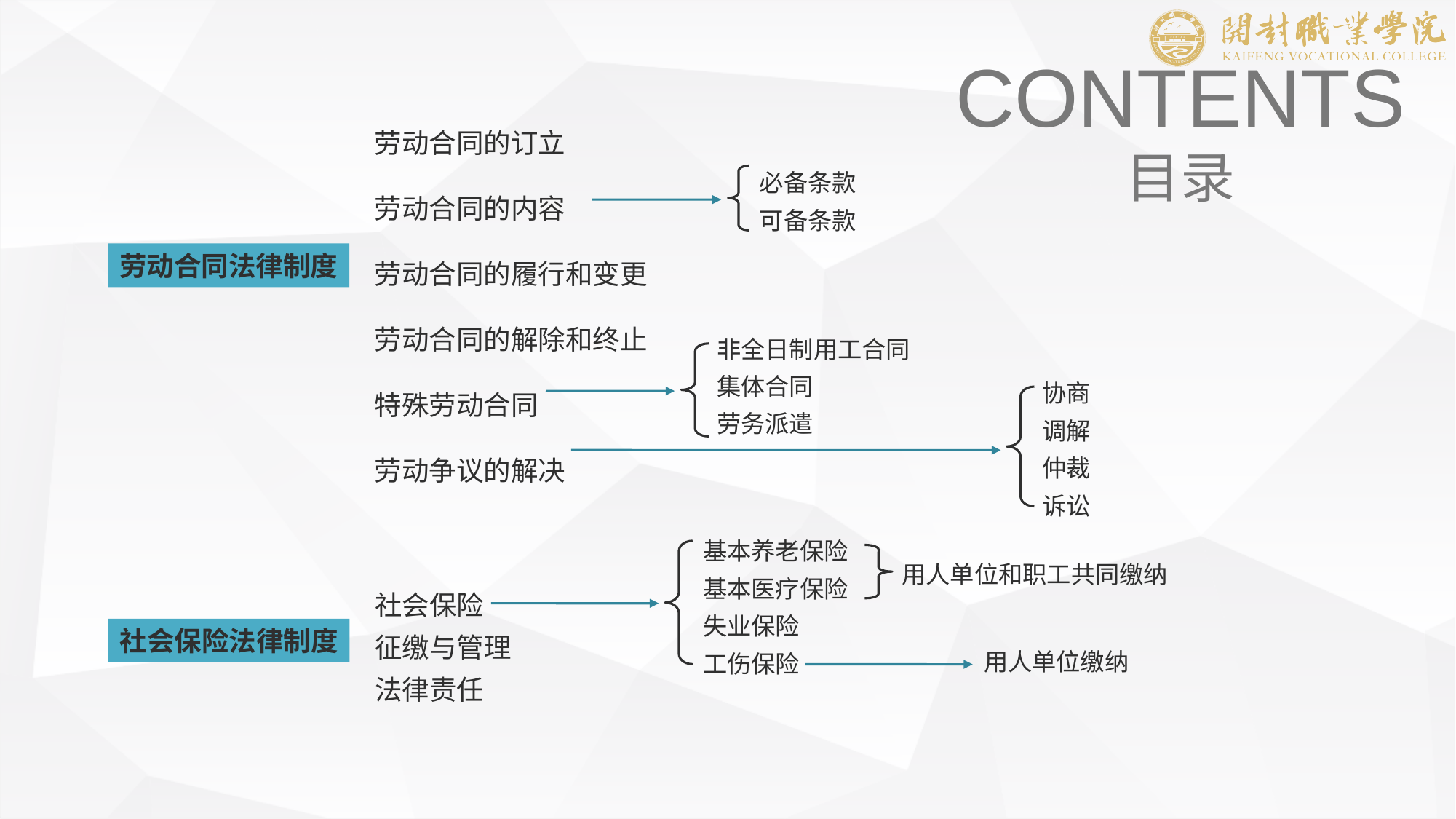

CONTENTS
目录
劳动合同的订立
劳动合同的内容
劳动合同的履行和变更
劳动合同的解除和终止
特殊劳动合同
劳动争议的解决
必备条款
可备条款

劳动合同法律制度
非全日制用工合同
集体合同
劳务派遣

协商
调解
仲裁
诉讼

基本养老保险
基本医疗保险
失业保险
工伤保险

用人单位和职工共同缴纳
社会保险
征缴与管理
法律责任

社会保险法律制度
用人单位缴纳